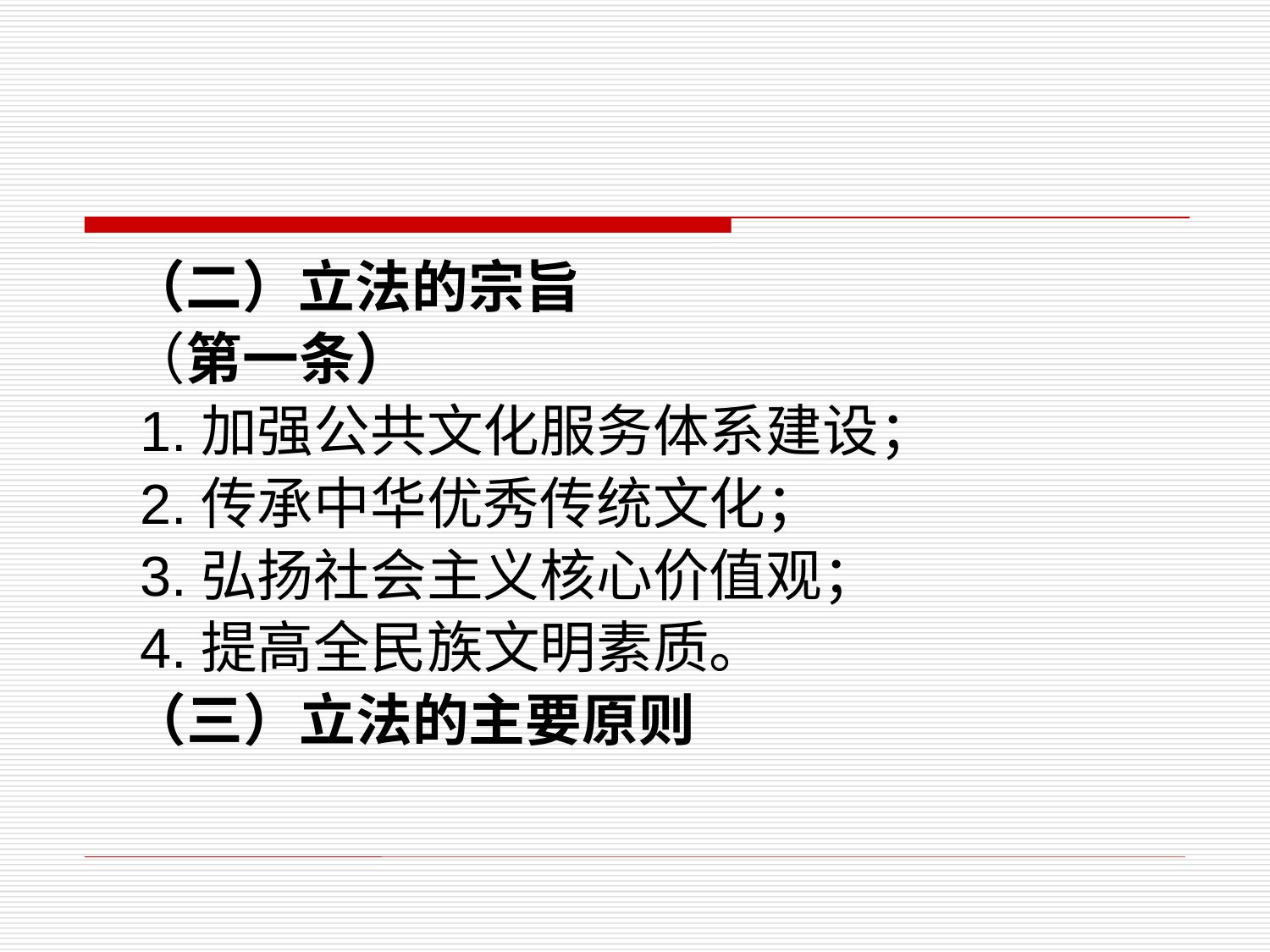

# （二）立法的宗旨
   （第一条）
    1.加强公共文化服务体系建设；
    2.传承中华优秀传统文化；
    3.弘扬社会主义核心价值观；
    4.提高全民族文明素质。
   （三）立法的主要原则